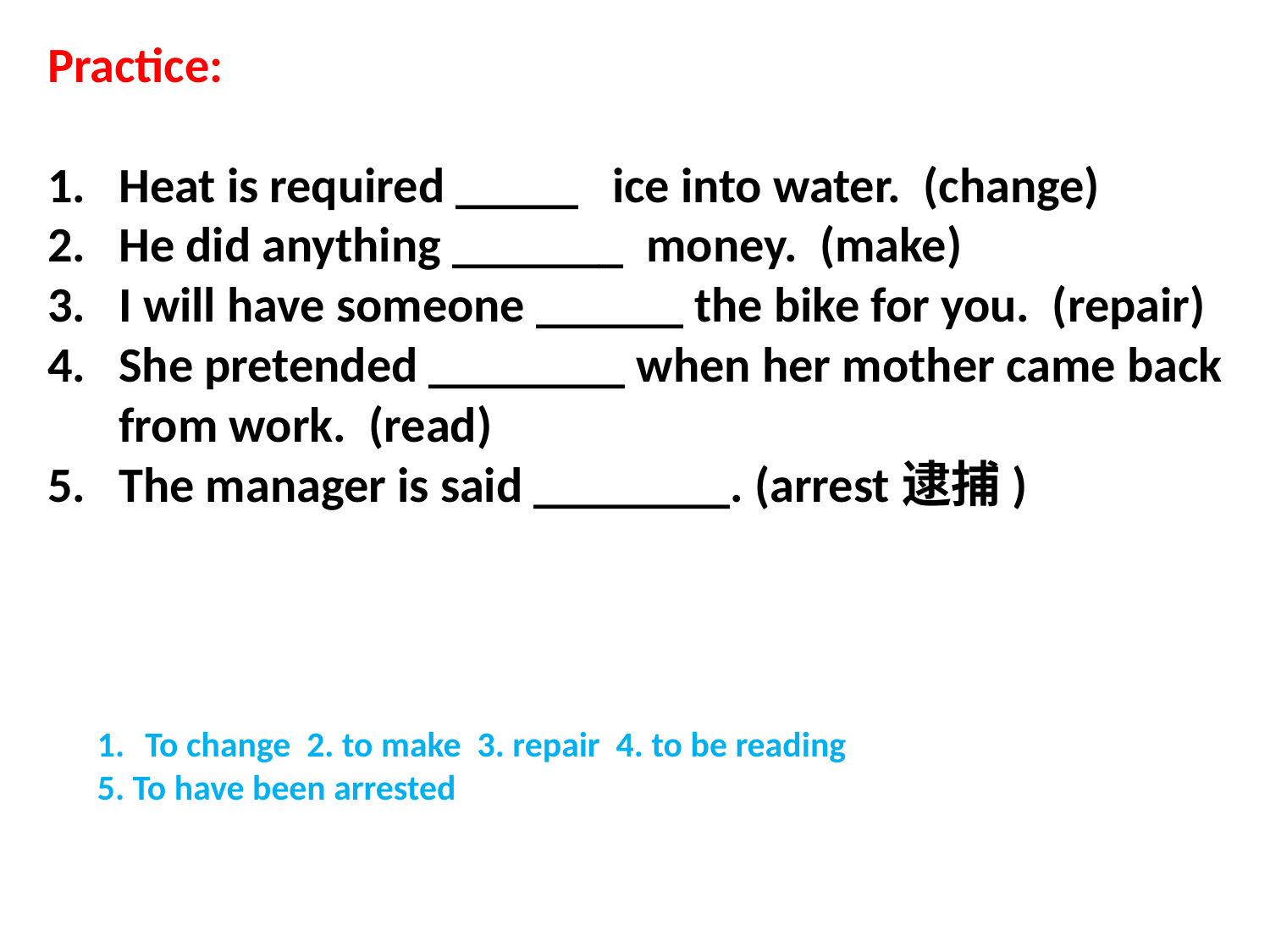

Practice:

Heat is required _____   ice into water.  (change)
He did anything _______  money.  (make)
I will have someone ______ the bike for you.  (repair)
She pretended ________ when her mother came back from work.  (read)
The manager is said ________. (arrest逮捕)

To change  2. to make  3. repair  4. to be reading
5. To have been arrested